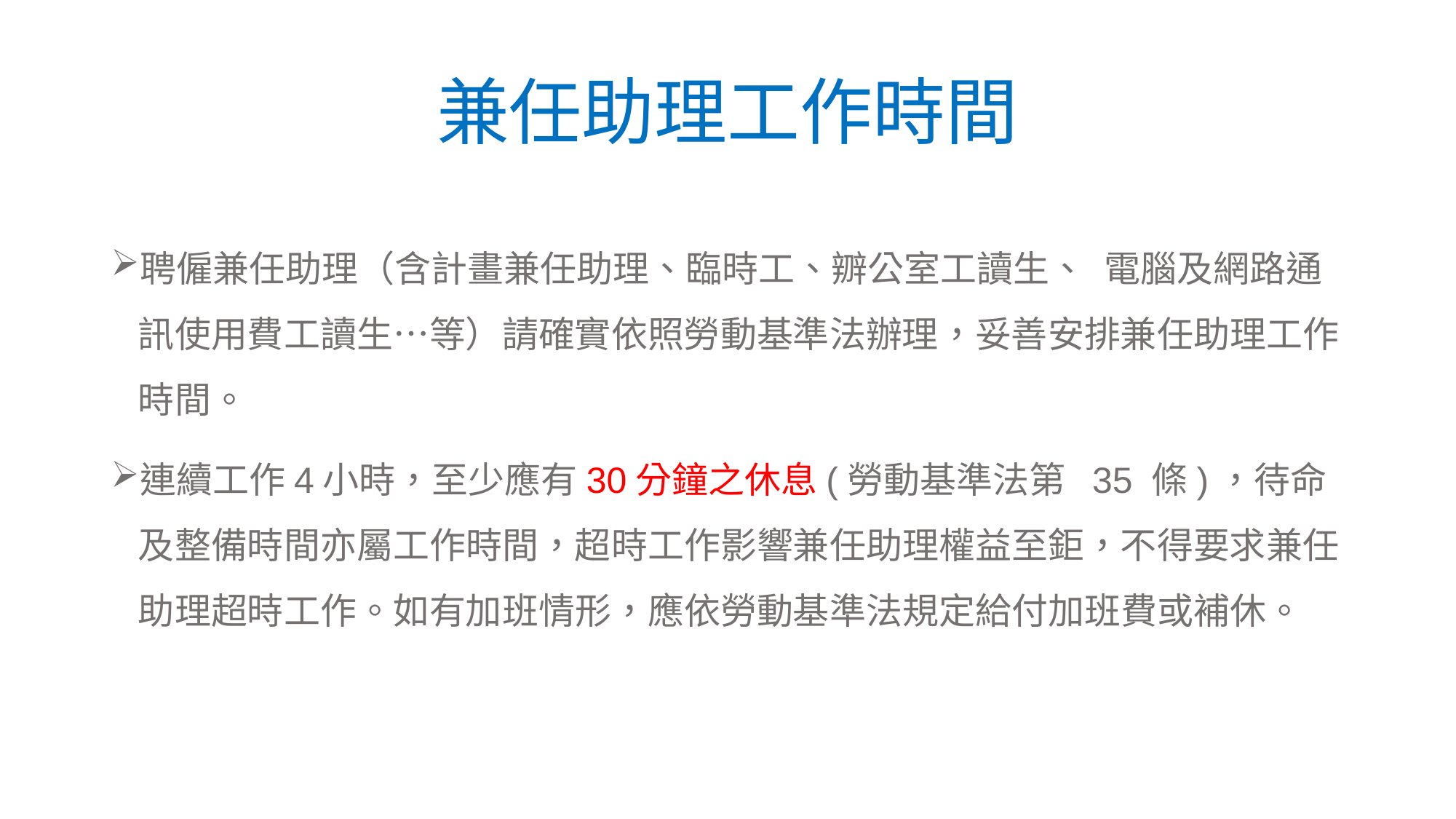

# 兼任助理工作時間
聘僱兼任助理（含計畫兼任助理、臨時工、辧公室工讀生、 電腦及網路通訊使用費工讀生…等）請確實依照勞動基準法辦理，妥善安排兼任助理工作時間。
連續工作4小時，至少應有30分鐘之休息(勞動基準法第 35 條)，待命及整備時間亦屬工作時間，超時工作影響兼任助理權益至鉅，不得要求兼任助理超時工作。如有加班情形，應依勞動基準法規定給付加班費或補休。